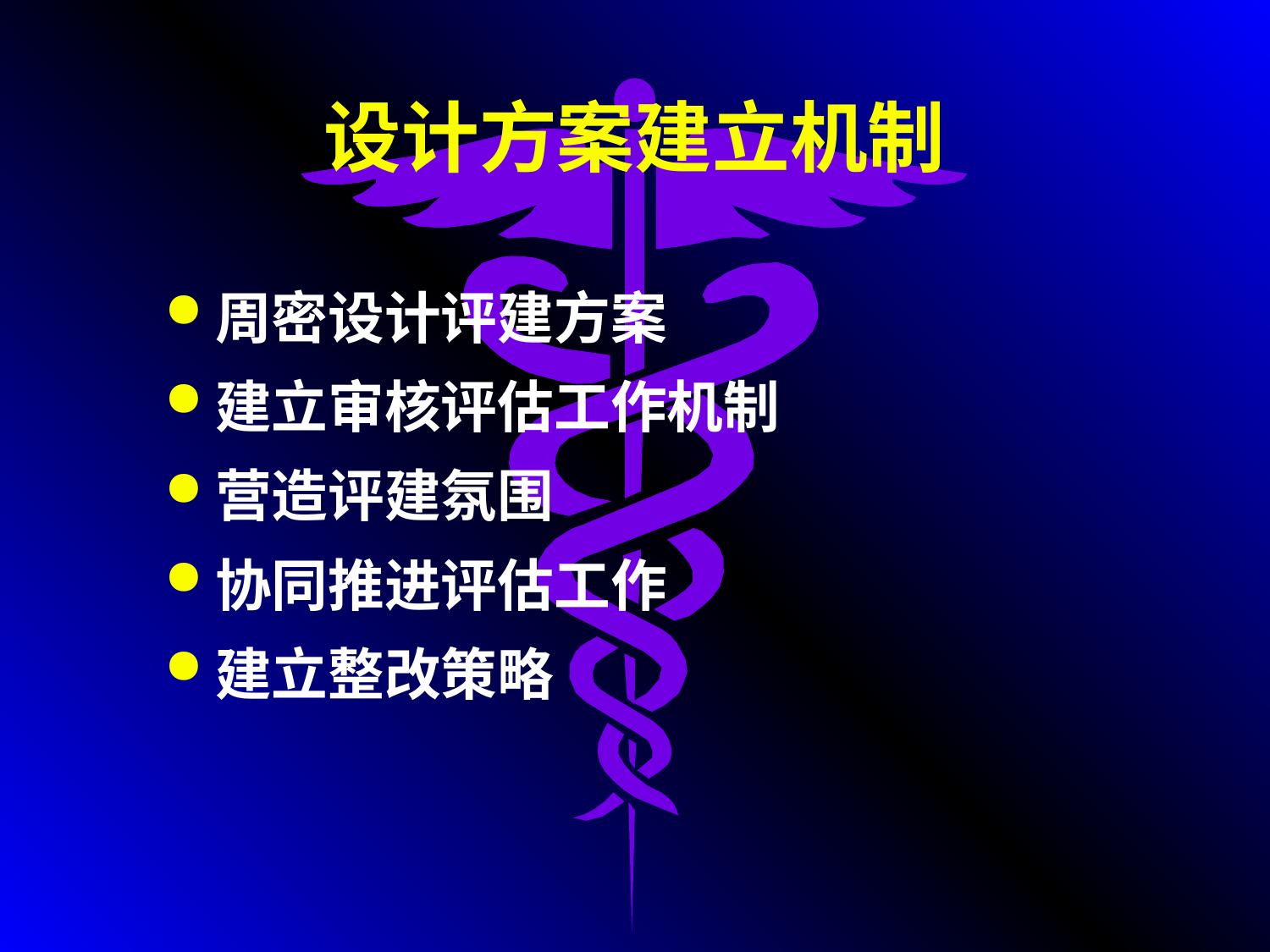

# 设计方案建立机制
周密设计评建方案
建立审核评估工作机制
营造评建氛围
协同推进评估工作
建立整改策略